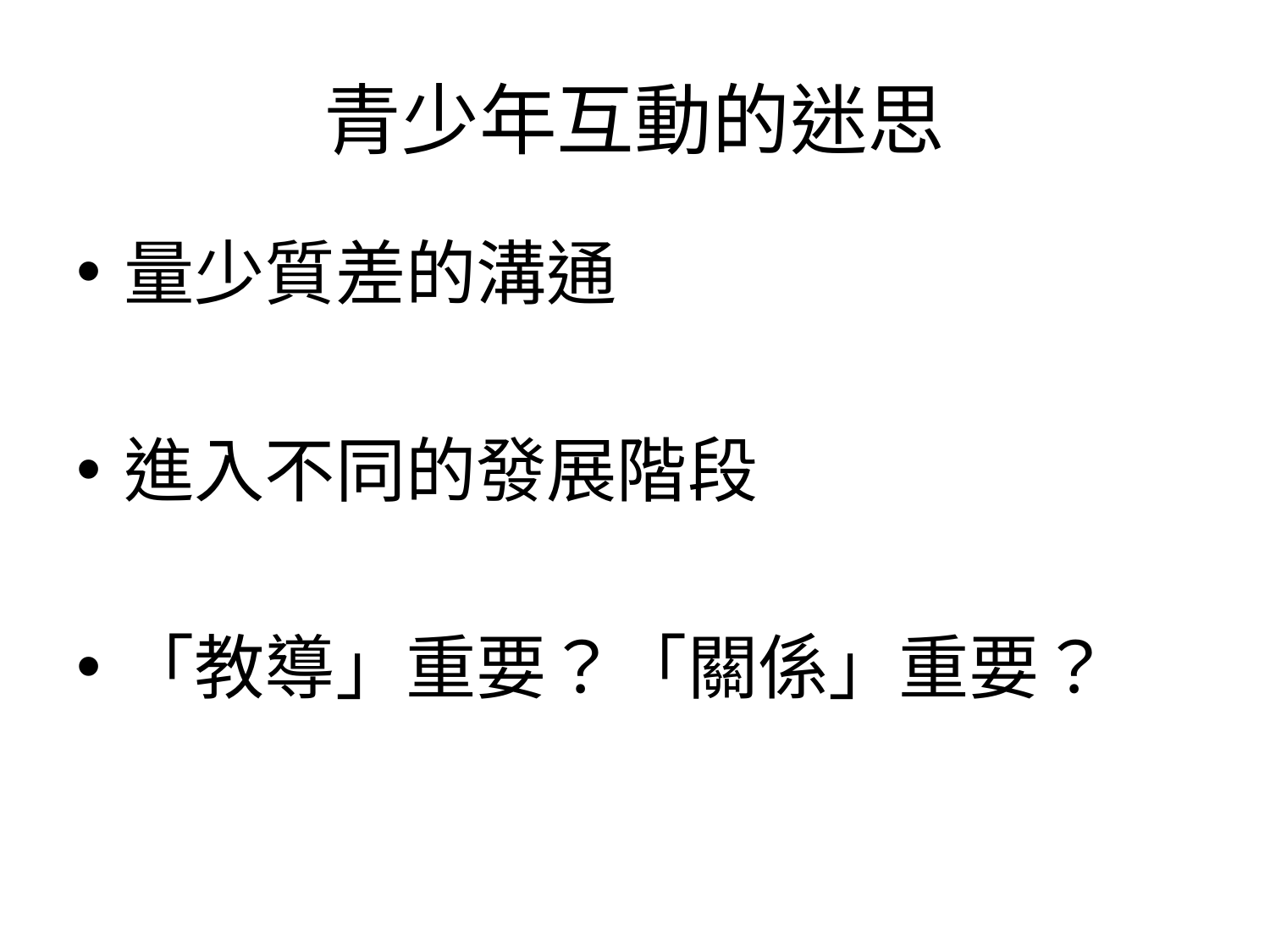

# 青少年互動的迷思
量少質差的溝通

進入不同的發展階段

「教導」重要？「關係」重要？